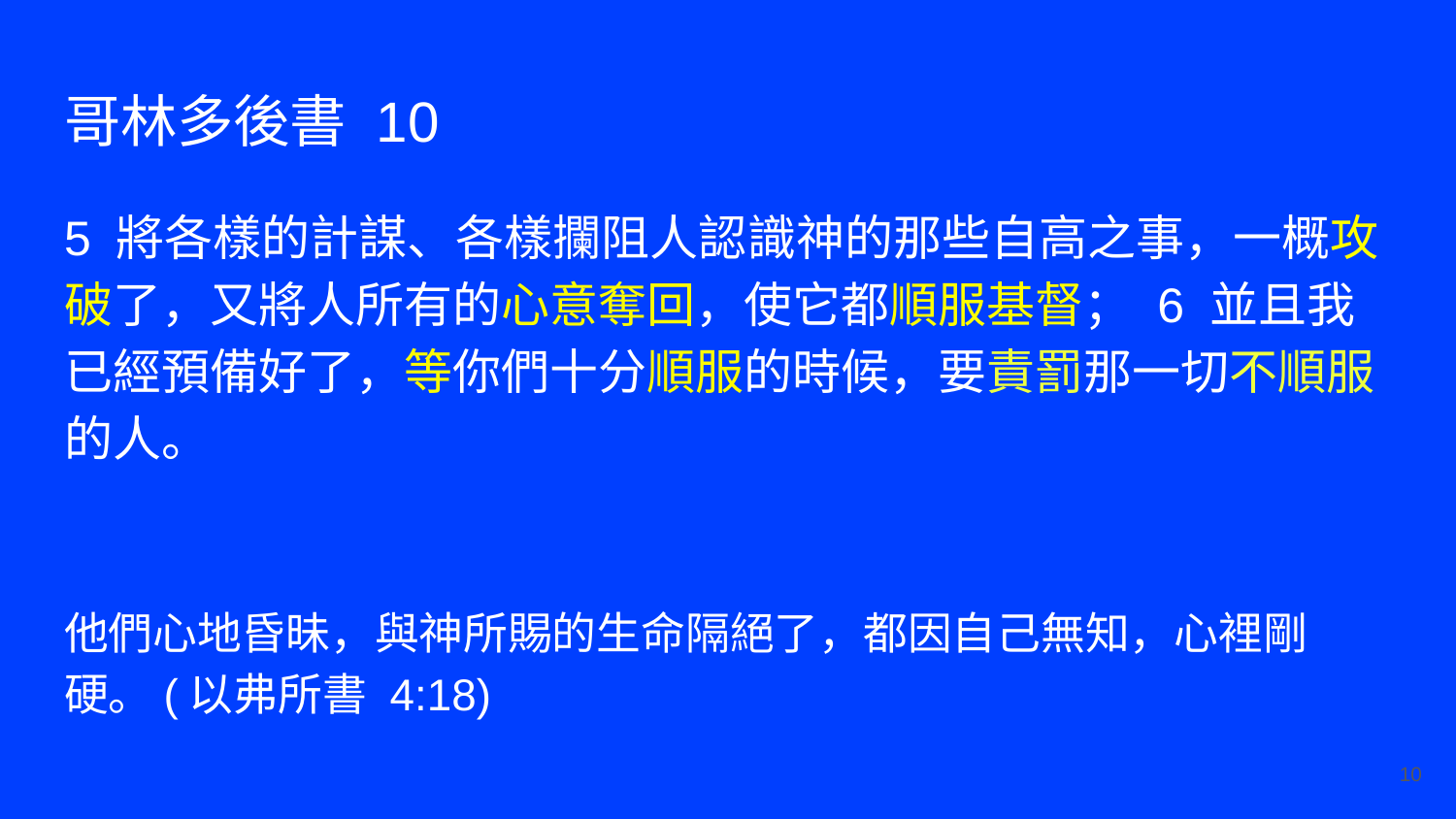

# 哥林多後書 10
5 將各樣的計謀、各樣攔阻人認識神的那些自高之事，一概攻破了，又將人所有的心意奪回，使它都順服基督； 6 並且我已經預備好了，等你們十分順服的時候，要責罰那一切不順服的人。

他們心地昏昧，與神所賜的生命隔絕了，都因自己無知，心裡剛硬。(以弗所書 4:18)
10